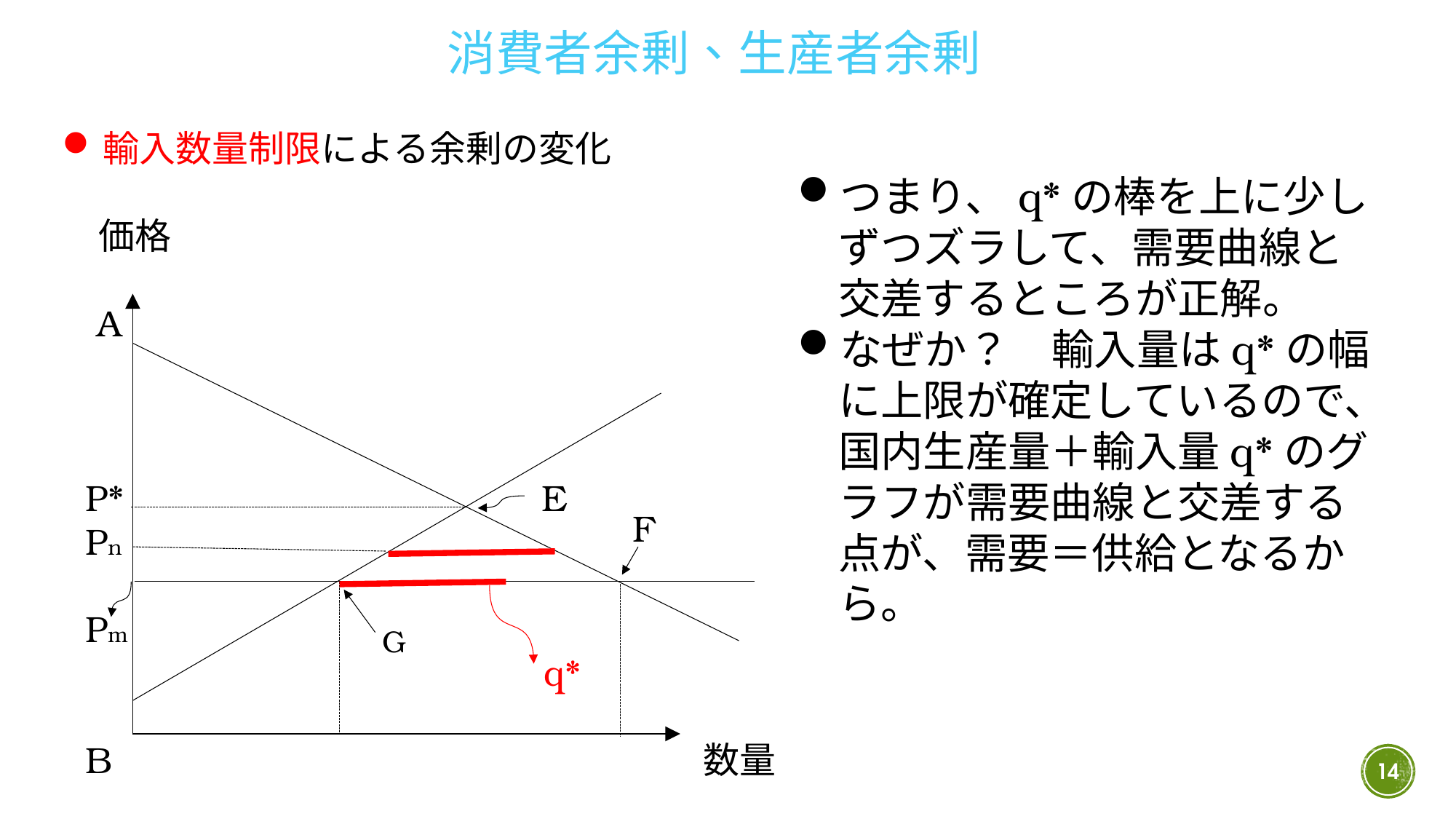

消費者余剰、生産者余剰
輸入数量制限による余剰の変化

　価格

   A

  P*　　　　　　　　　　　E
  Pn

  Pm
　　　　　　　　　　　　　q*
  B　　　　　　　　　　　　　　　　数量
つまり、q*の棒を上に少しずつズラして、需要曲線と交差するところが正解。
なぜか？　輸入量はq*の幅に上限が確定しているので、国内生産量＋輸入量q*のグラフが需要曲線と交差する点が、需要＝供給となるから。
F
G
14